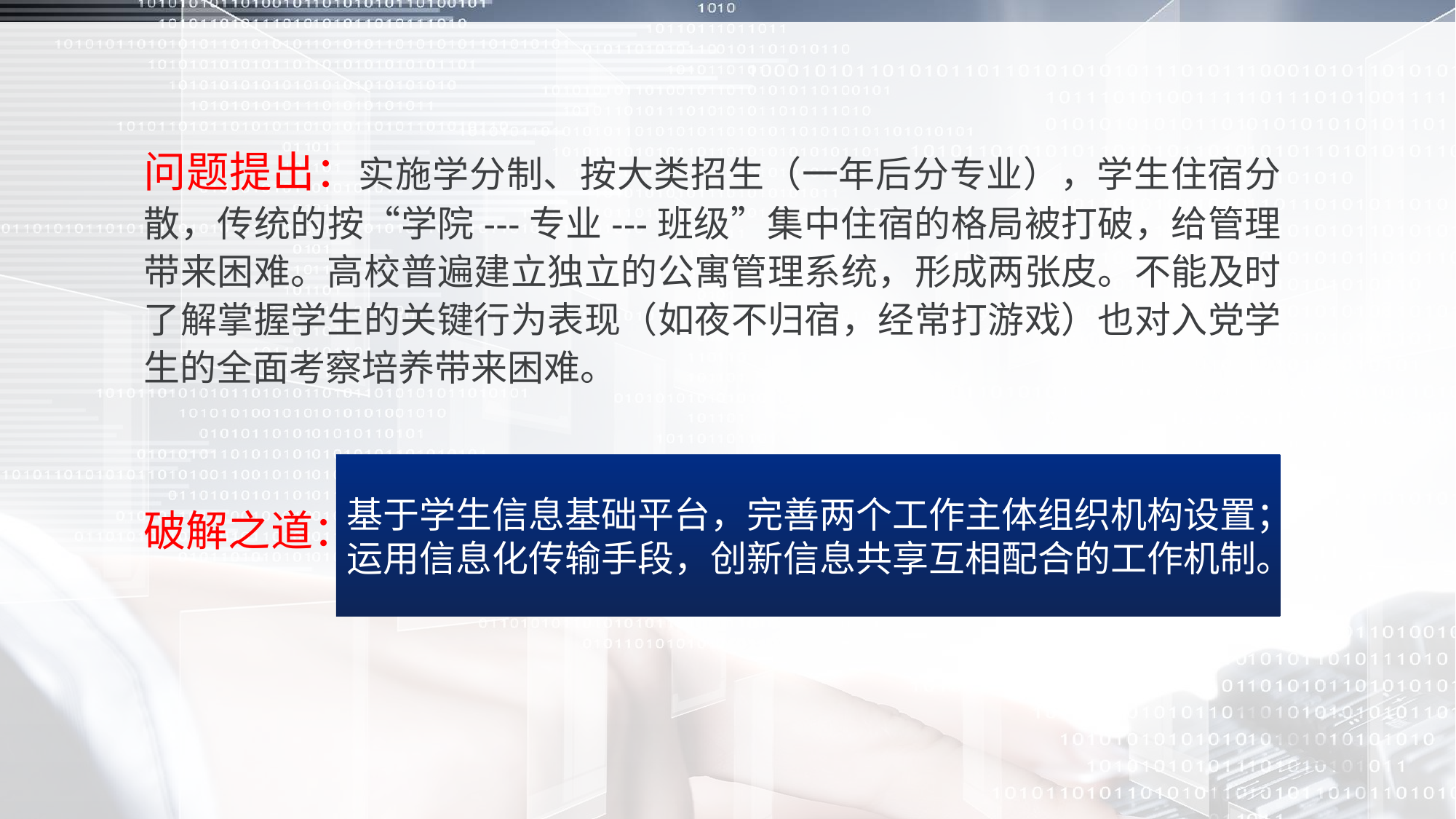

#
问题提出：实施学分制、按大类招生（一年后分专业），学生住宿分散，传统的按“学院---专业---班级”集中住宿的格局被打破，给管理带来困难。高校普遍建立独立的公寓管理系统，形成两张皮。不能及时了解掌握学生的关键行为表现（如夜不归宿，经常打游戏）也对入党学生的全面考察培养带来困难。

破解之道：
基于学生信息基础平台，完善两个工作主体组织机构设置；
运用信息化传输手段，创新信息共享互相配合的工作机制。